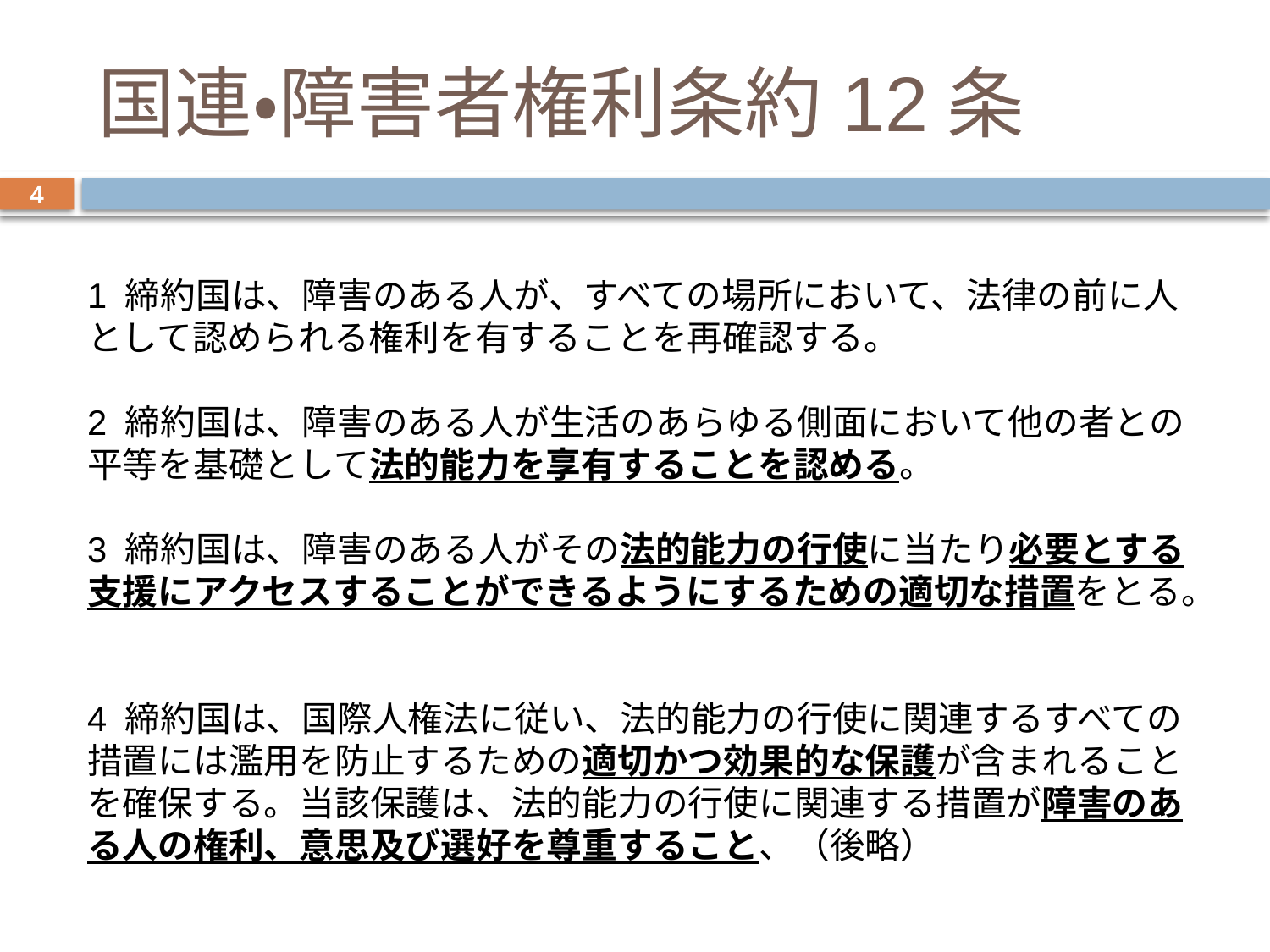

# 国連・障害者権利条約12条
4
1 締約国は、障害のある人が、すべての場所において、法律の前に人として認められる権利を有することを再確認する。
2 締約国は、障害のある人が生活のあらゆる側面において他の者との平等を基礎として法的能力を享有することを認める。
3 締約国は、障害のある人がその法的能力の行使に当たり必要とする支援にアクセスすることができるようにするための適切な措置をとる。
4 締約国は、国際人権法に従い、法的能力の行使に関連するすべての措置には濫用を防止するための適切かつ効果的な保護が含まれることを確保する。当該保護は、法的能力の行使に関連する措置が障害のある人の権利、意思及び選好を尊重すること、（後略）